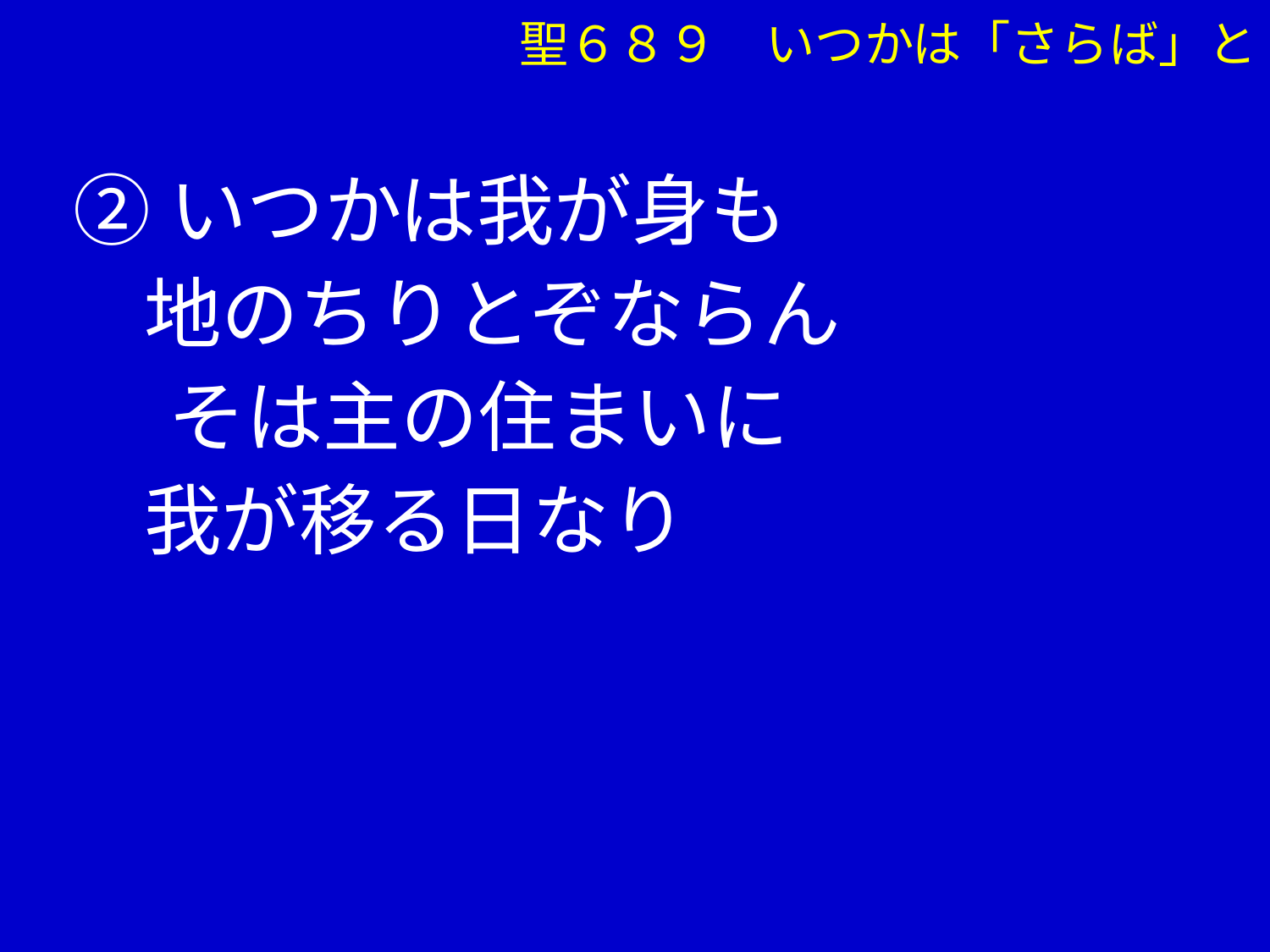

聖６８９　いつかは「さらば」と
②いつかは我が身も
   地のちりとぞならん
　 そは主の住まいに
   我が移る日なり